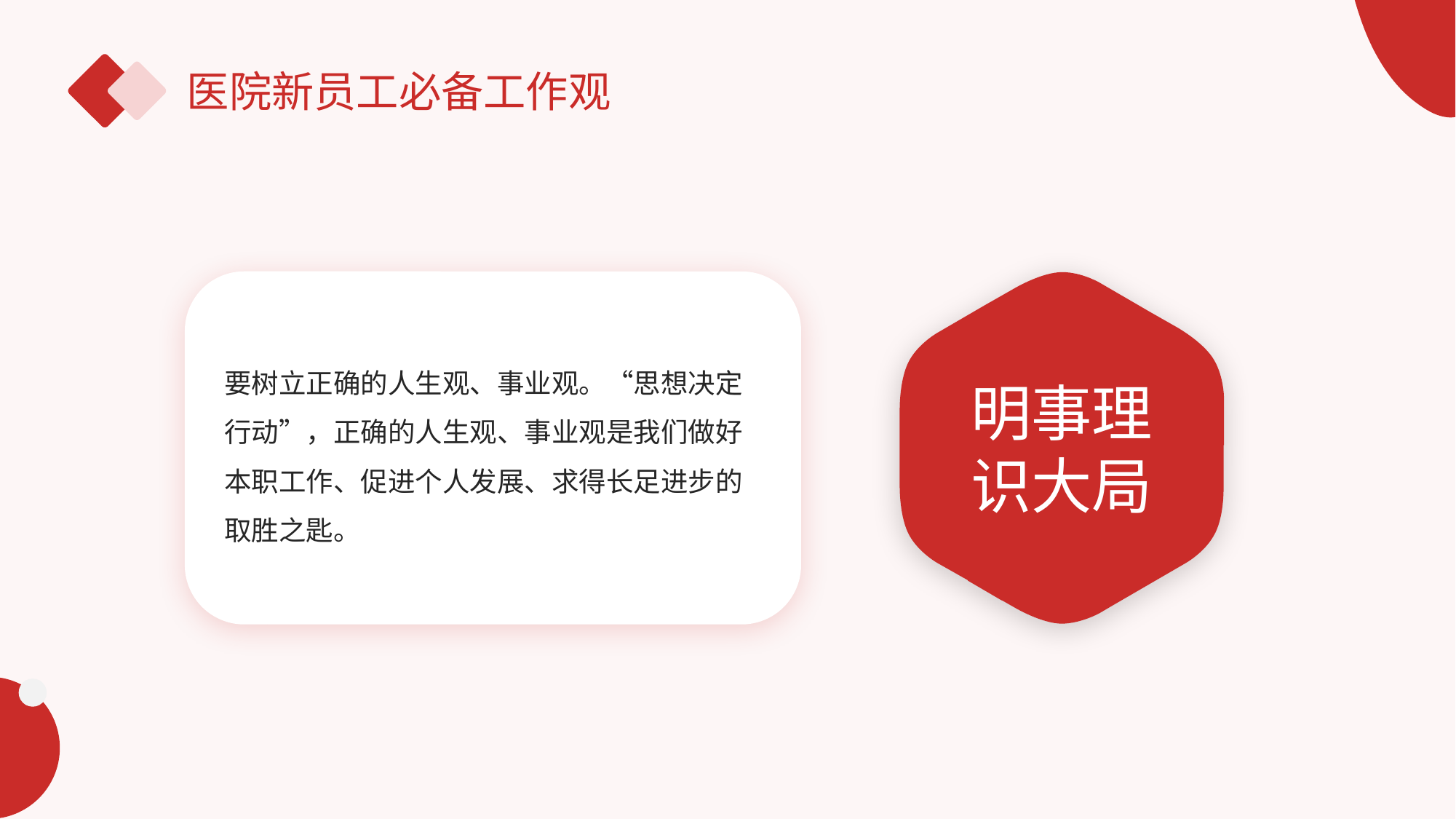

医院新员工必备工作观

要树立正确的人生观、事业观。“思想决定行动”，正确的人生观、事业观是我们做好本职工作、促进个人发展、求得长足进步的取胜之匙。
明事理
识大局